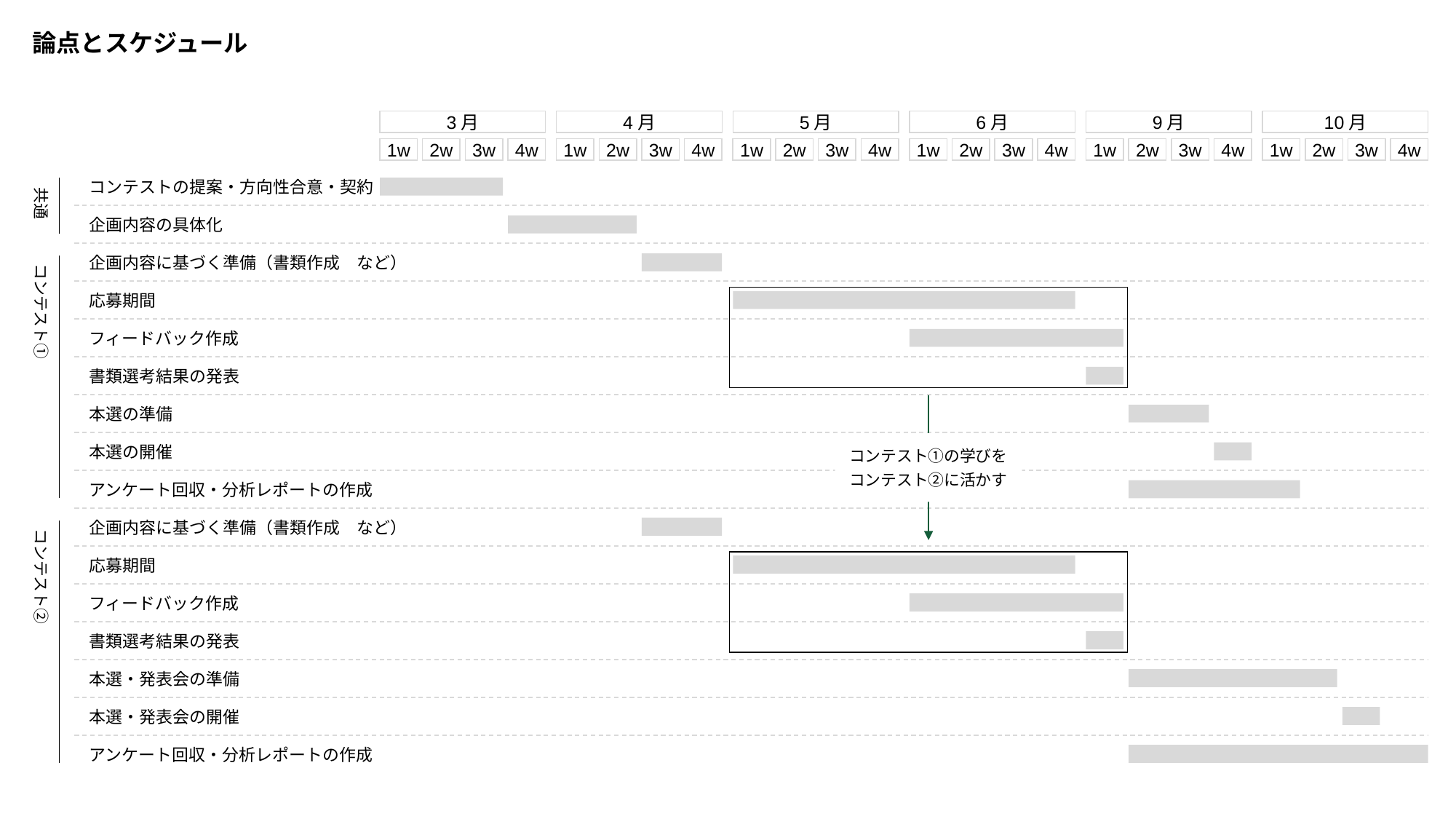

論点とスケジュール
3月
1w
2w
3w
4w
4月
1w
2w
3w
4w
5月
1w
2w
3w
4w
6月
1w
2w
3w
4w
9月
1w
2w
3w
4w
10月
1w
2w
3w
4w
共通
コンテストの提案・方向性合意・契約
企画内容の具体化
企画内容に基づく準備（書類作成　など）
応募期間
フィードバック作成
書類選考結果の発表
本選の準備
本選の開催
アンケート回収・分析レポートの作成
企画内容に基づく準備（書類作成　など）
応募期間
フィードバック作成
書類選考結果の発表
本選・発表会の準備
本選・発表会の開催
アンケート回収・分析レポートの作成

コンテスト①

コンテスト②

コンテスト①の学びを
コンテスト②に活かす